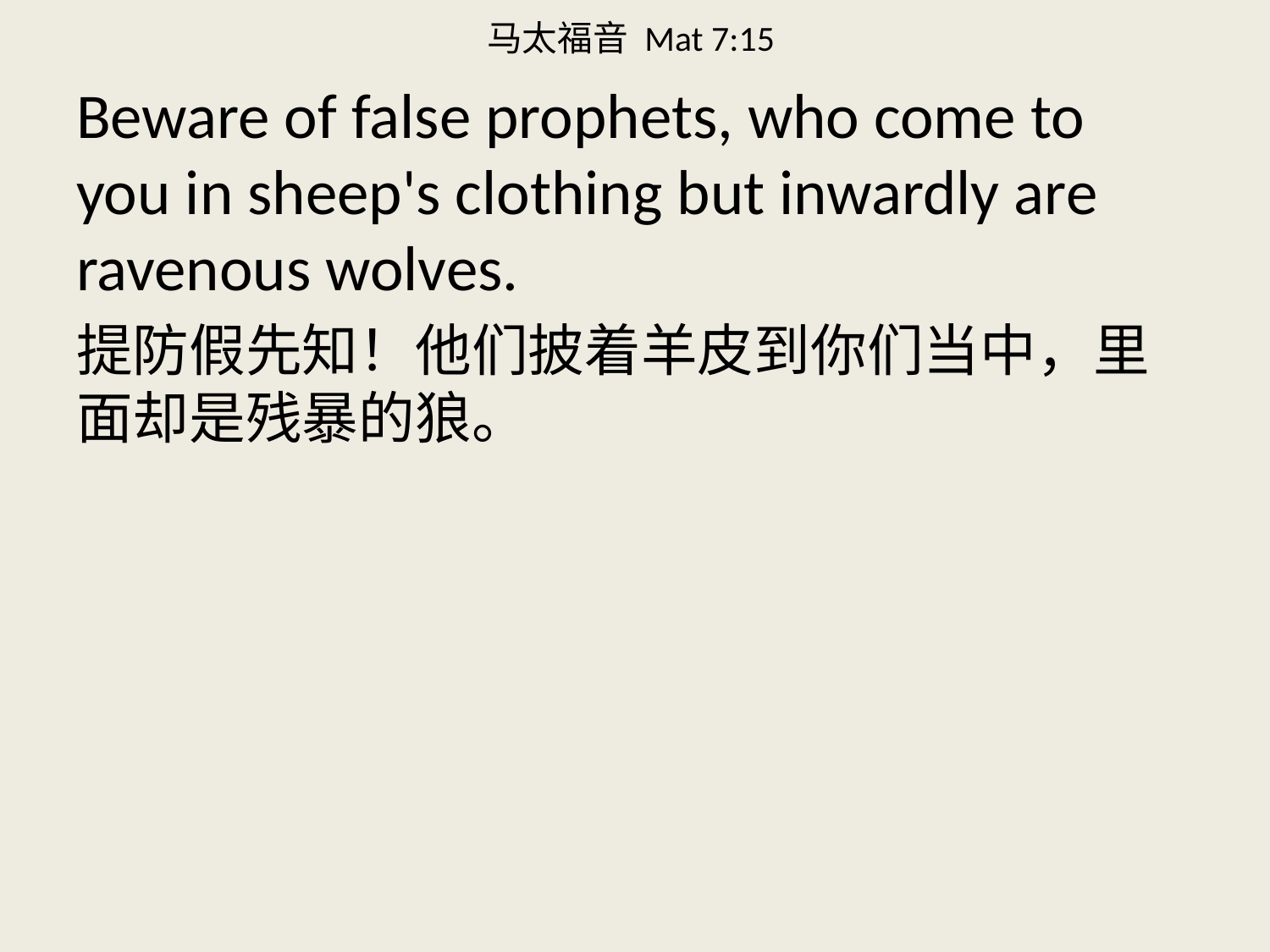

# 马太福音 Mat 7:15
Beware of false prophets, who come to you in sheep's clothing but inwardly are ravenous wolves.
提防假先知！他们披着羊皮到你们当中，里面却是残暴的狼。